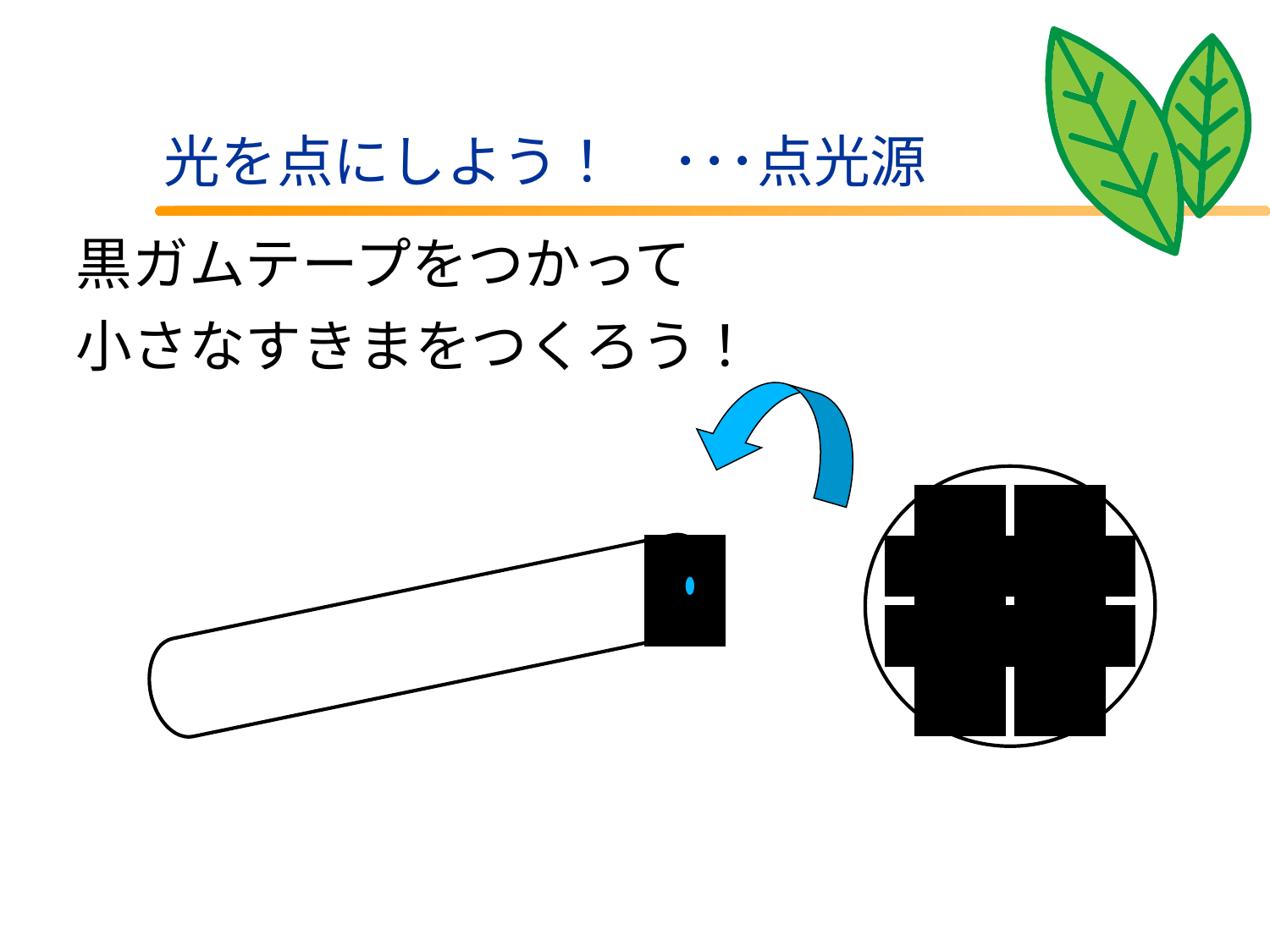

# 光を点にしよう！　･･･点光源
黒ガムテープをつかって
小さなすきまをつくろう！